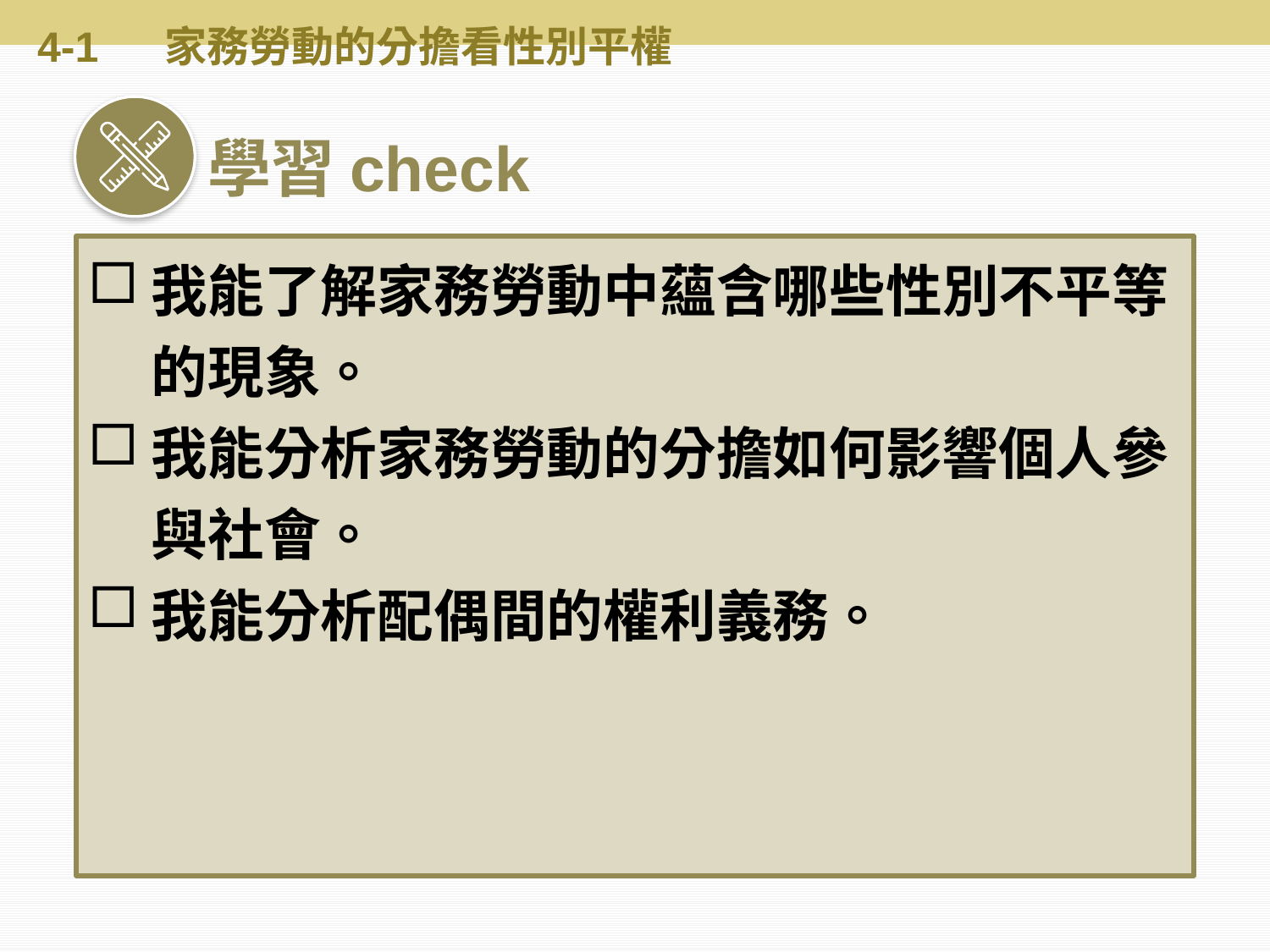

# 4-1	家務勞動的分擔看性別平權
我能了解家務勞動中蘊含哪些性別不平等的現象。
我能分析家務勞動的分擔如何影響個人參與社會。
我能分析配偶間的權利義務。